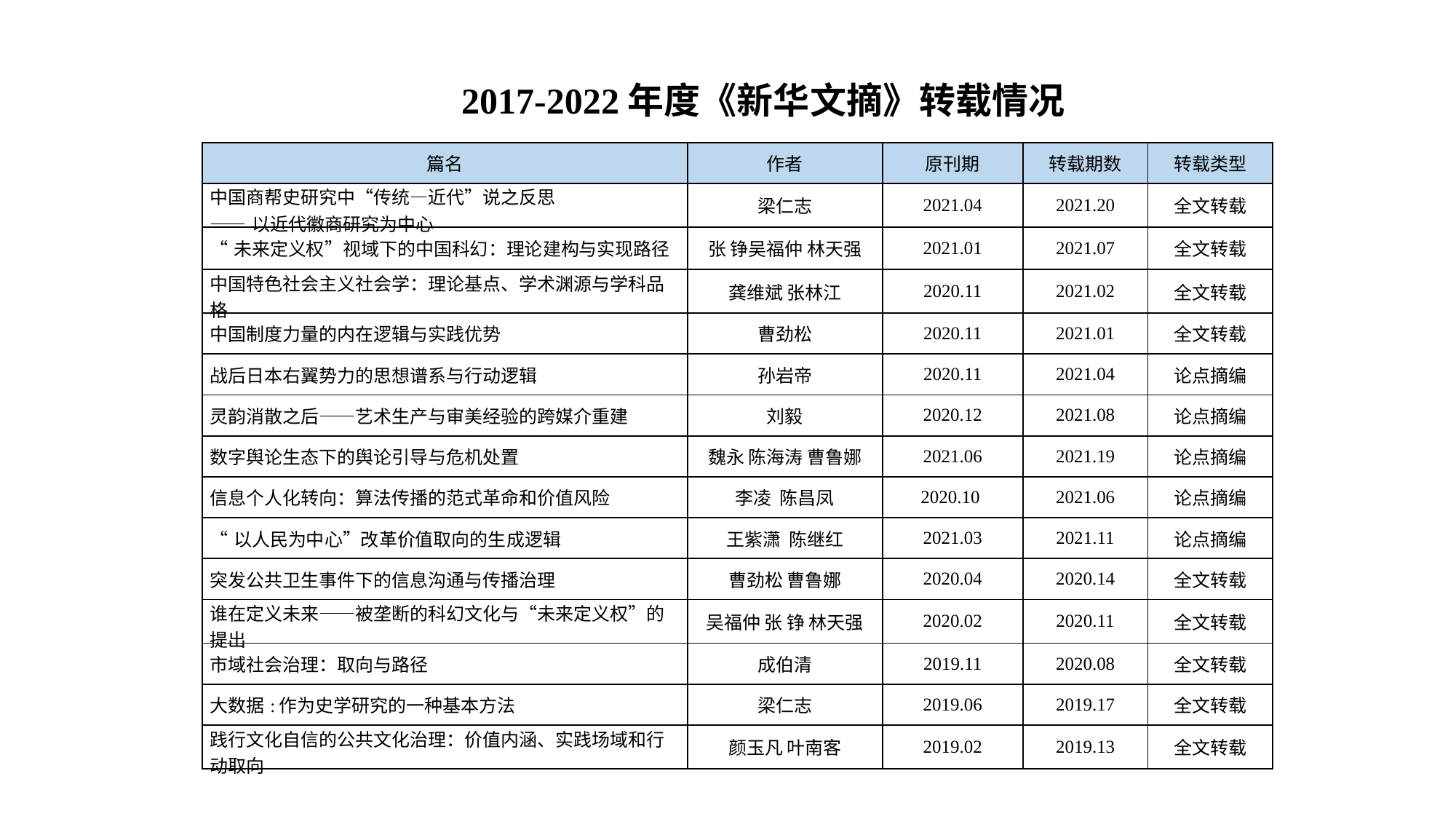

2017-2022年度《新华文摘》转载情况
| 篇名 | 作者 | 原刊期 | 转载期数 | 转载类型 |
| --- | --- | --- | --- | --- |
| 中国商帮史研究中“传统—近代”说之反思 ——以近代徽商研究为中心 | 梁仁志 | 2021.04 | 2021.20 | 全文转载 |
| “未来定义权”视域下的中国科幻：理论建构与实现路径 | 张 铮吴福仲 林天强 | 2021.01 | 2021.07 | 全文转载 |
| 中国特色社会主义社会学：理论基点、学术渊源与学科品格 | 龚维斌 张林江 | 2020.11 | 2021.02 | 全文转载 |
| 中国制度力量的内在逻辑与实践优势 | 曹劲松 | 2020.11 | 2021.01 | 全文转载 |
| 战后日本右翼势力的思想谱系与行动逻辑 | 孙岩帝 | 2020.11 | 2021.04 | 论点摘编 |
| 灵韵消散之后——艺术生产与审美经验的跨媒介重建 | 刘毅 | 2020.12 | 2021.08 | 论点摘编 |
| 数字舆论生态下的舆论引导与危机处置 | 魏永 陈海涛 曹鲁娜 | 2021.06 | 2021.19 | 论点摘编 |
| 信息个人化转向：算法传播的范式革命和价值风险 | 李凌 陈昌凤 | 2020.10 | 2021.06 | 论点摘编 |
| “以人民为中心”改革价值取向的生成逻辑 | 王紫潇 陈继红 | 2021.03 | 2021.11 | 论点摘编 |
| 突发公共卫生事件下的信息沟通与传播治理 | 曹劲松 曹鲁娜 | 2020.04 | 2020.14 | 全文转载 |
| 谁在定义未来——被垄断的科幻文化与“未来定义权”的提出 | 吴福仲 张 铮 林天强 | 2020.02 | 2020.11 | 全文转载 |
| 市域社会治理：取向与路径 | 成伯清 | 2019.11 | 2020.08 | 全文转载 |
| 大数据:作为史学研究的一种基本方法 | 梁仁志 | 2019.06 | 2019.17 | 全文转载 |
| 践行文化自信的公共文化治理：价值内涵、实践场域和行动取向 | 颜玉凡 叶南客 | 2019.02 | 2019.13 | 全文转载 |